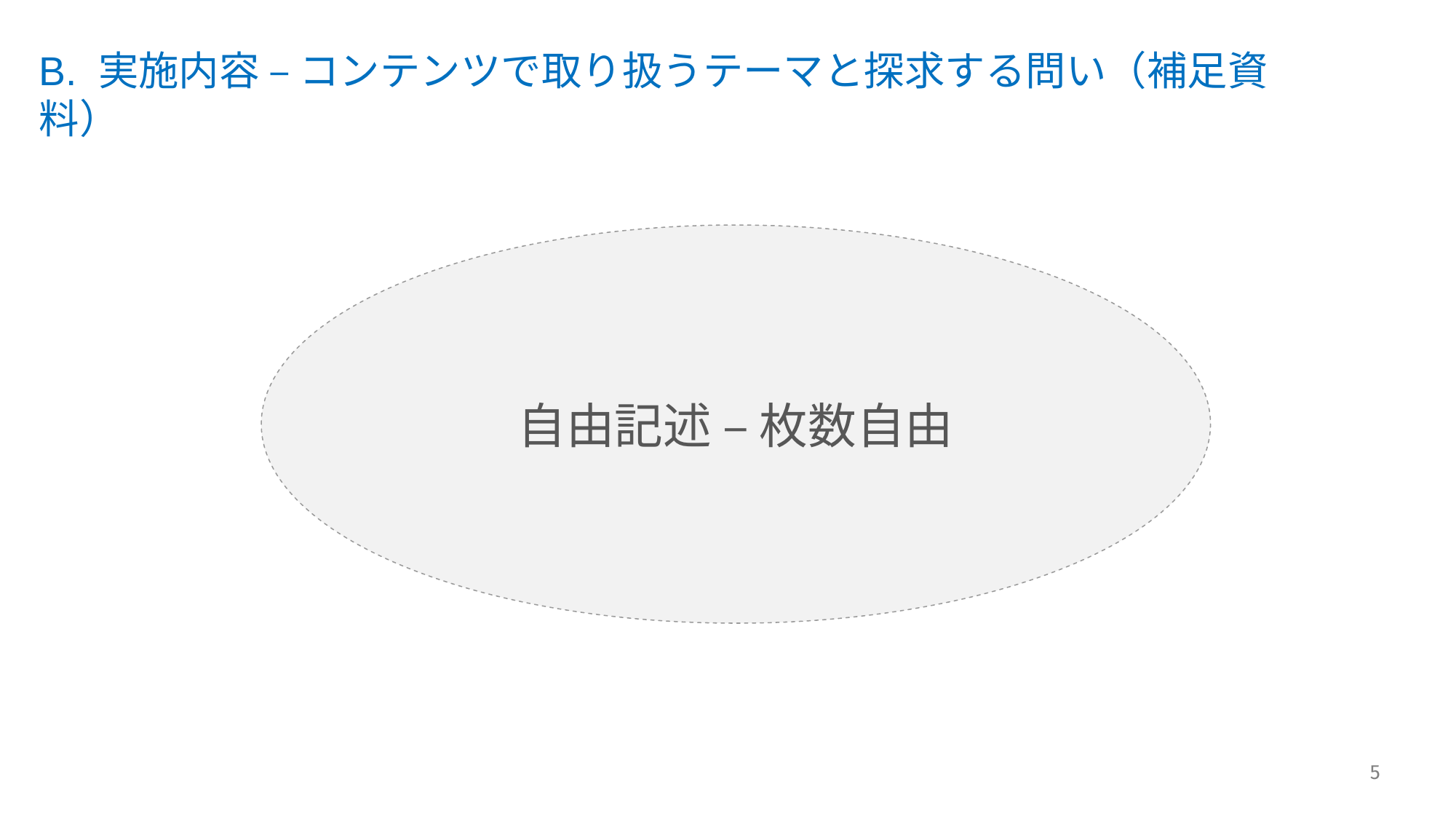

B. 実施内容 – コンテンツで取り扱うテーマと探求する問い（補足資料）
自由記述 – 枚数自由